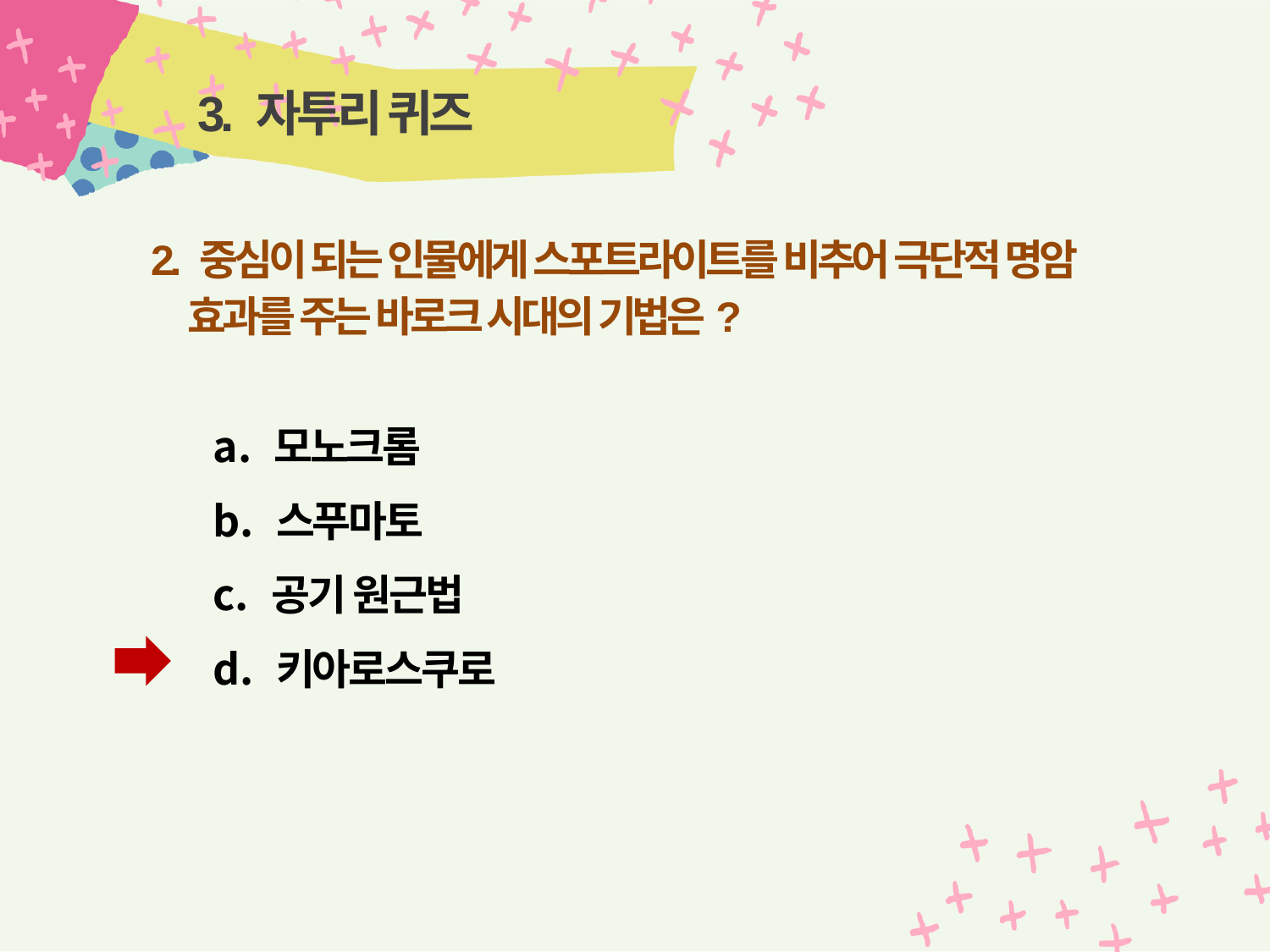

# 3. 자투리 퀴즈
2. 중심이 되는 인물에게 스포트라이트를 비추어 극단적 명암 효과를 주는 바로크 시대의 기법은?

 모노크롬
 스푸마토
 공기 원근법
 키아로스쿠로